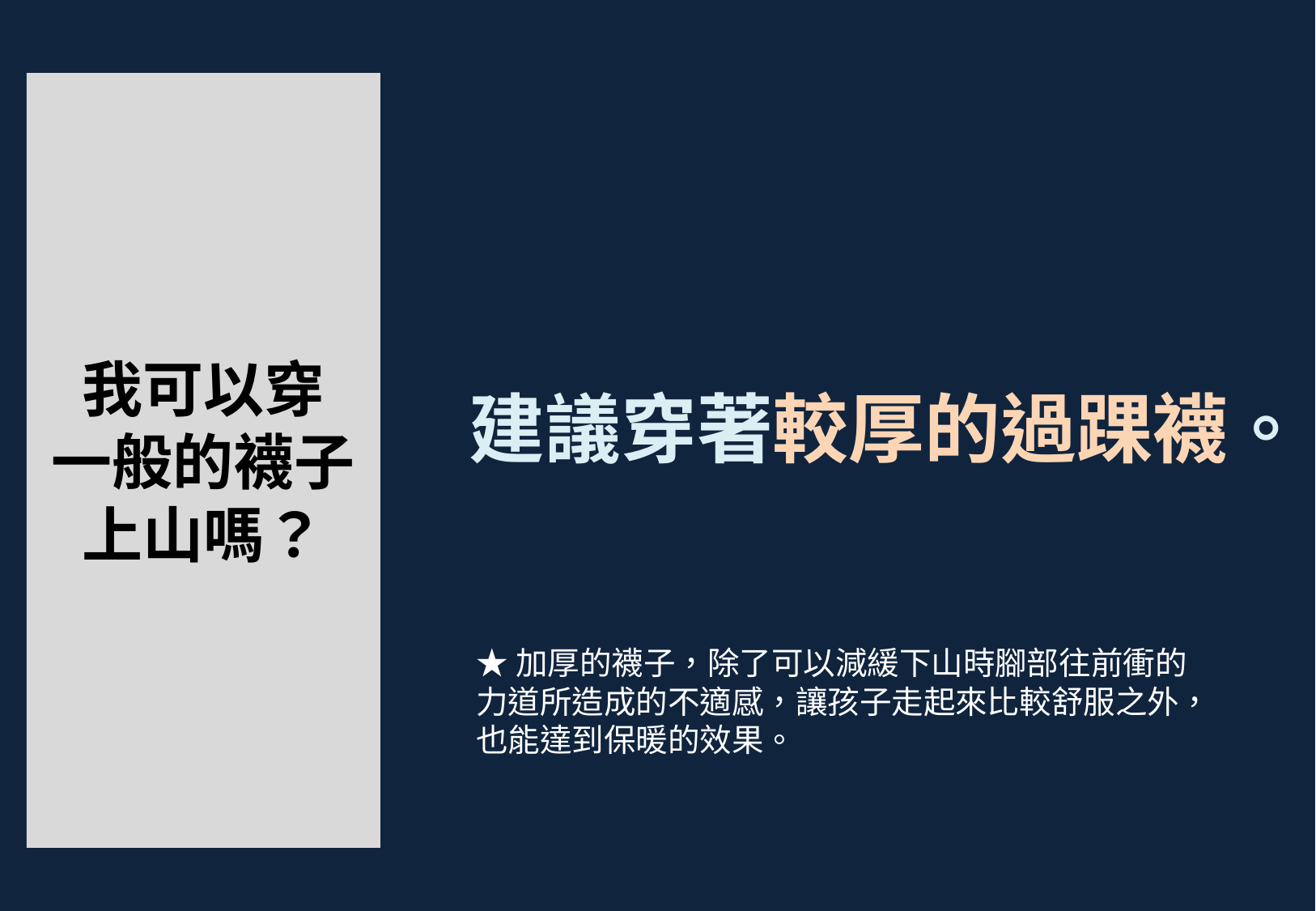

# 我可以穿 一般的襪子上山嗎？
建議穿著較厚的過踝襪。
★加厚的襪子，除了可以減緩下山時腳部往前衝的力道所造成的不適感，讓孩子走起來比較舒服之外，也能達到保暖的效果。